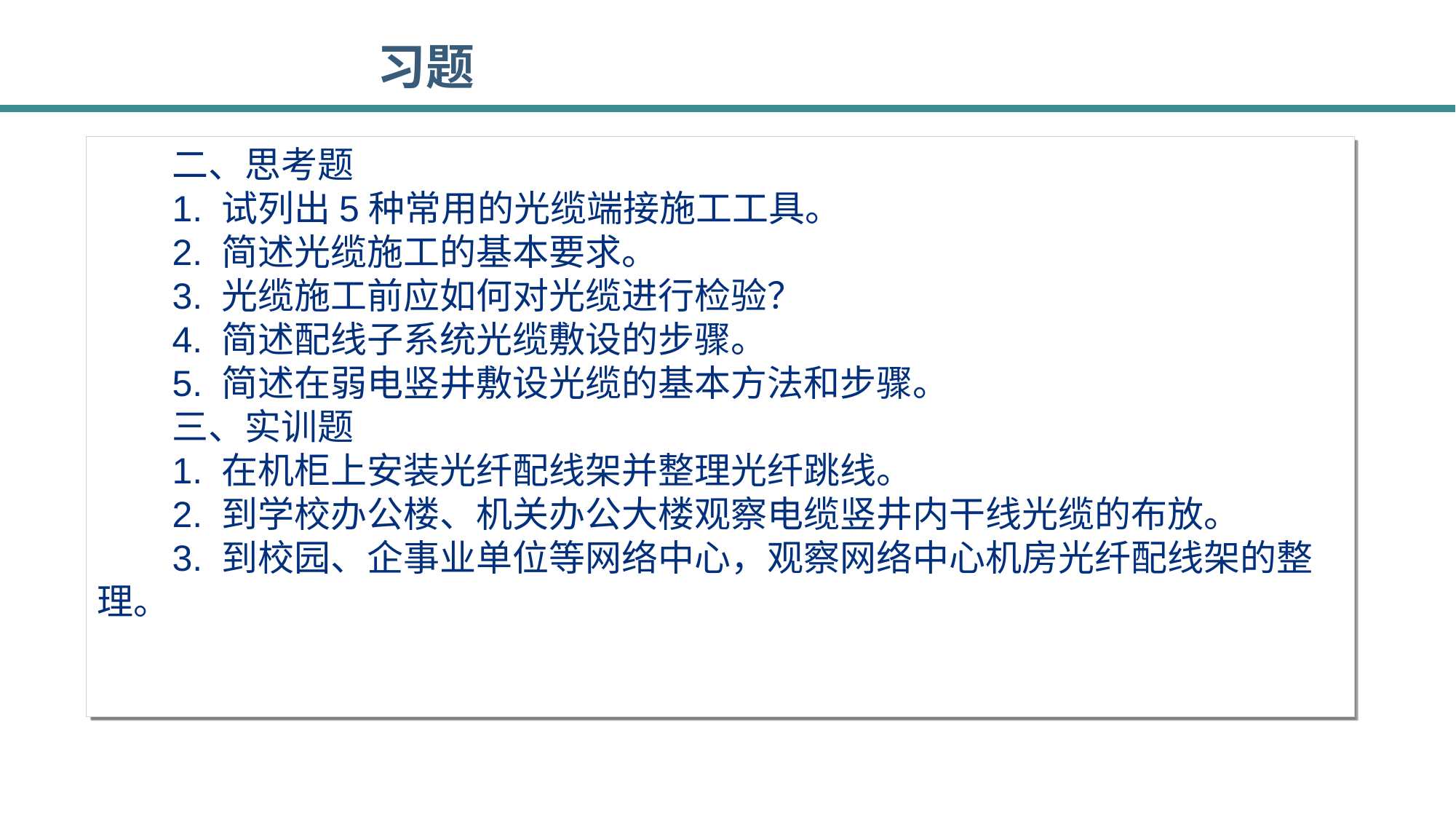

习题
二、思考题
1. 试列出5种常用的光缆端接施工工具。
2. 简述光缆施工的基本要求。
3. 光缆施工前应如何对光缆进行检验？
4. 简述配线子系统光缆敷设的步骤。
5. 简述在弱电竖井敷设光缆的基本方法和步骤。
三、实训题
1. 在机柜上安装光纤配线架并整理光纤跳线。
2. 到学校办公楼、机关办公大楼观察电缆竖井内干线光缆的布放。
3. 到校园、企事业单位等网络中心，观察网络中心机房光纤配线架的整理。